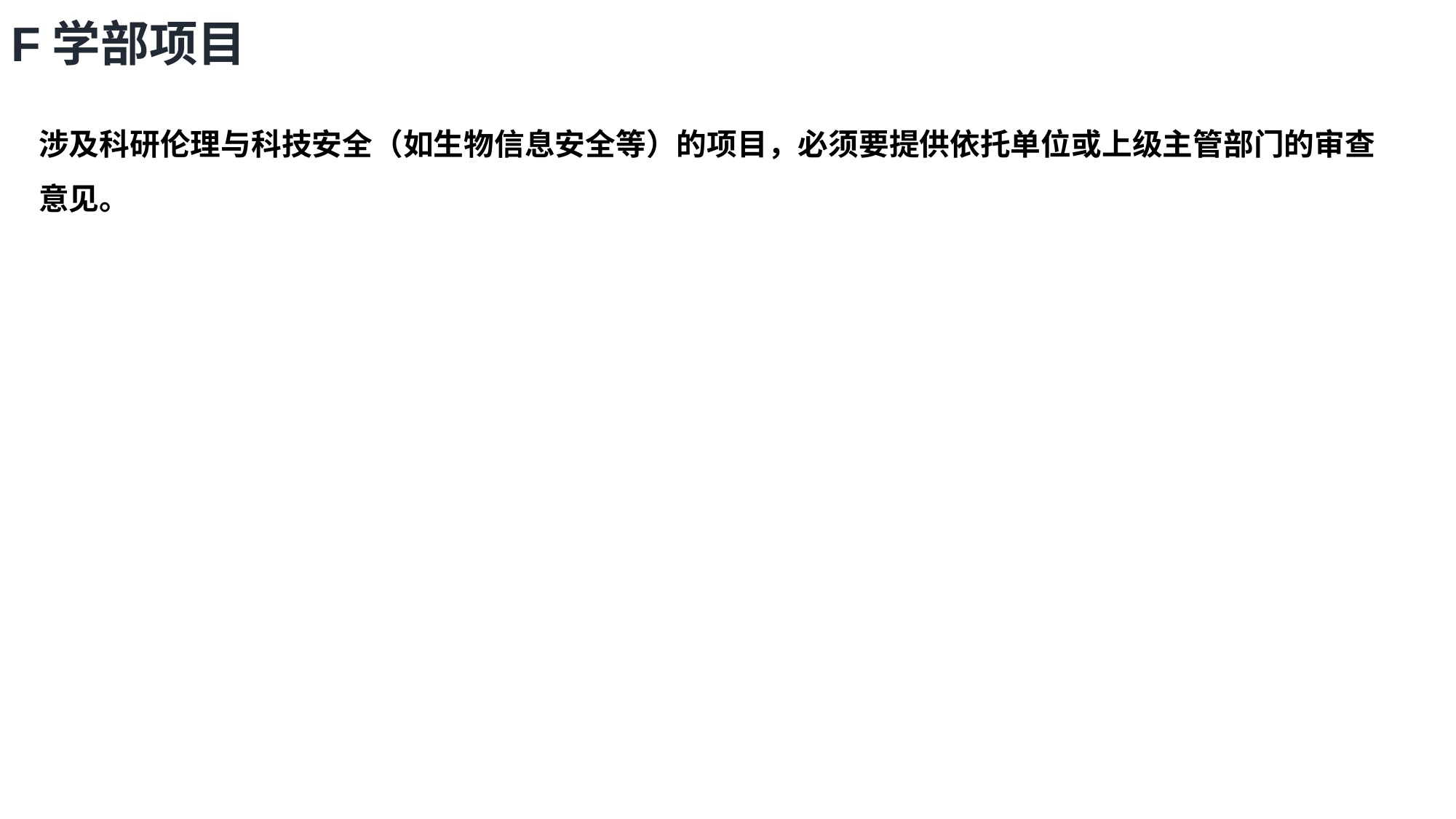

# F学部项目
涉及科研伦理与科技安全（如生物信息安全等）的项目，必须要提供依托单位或上级主管部门的审查意见。